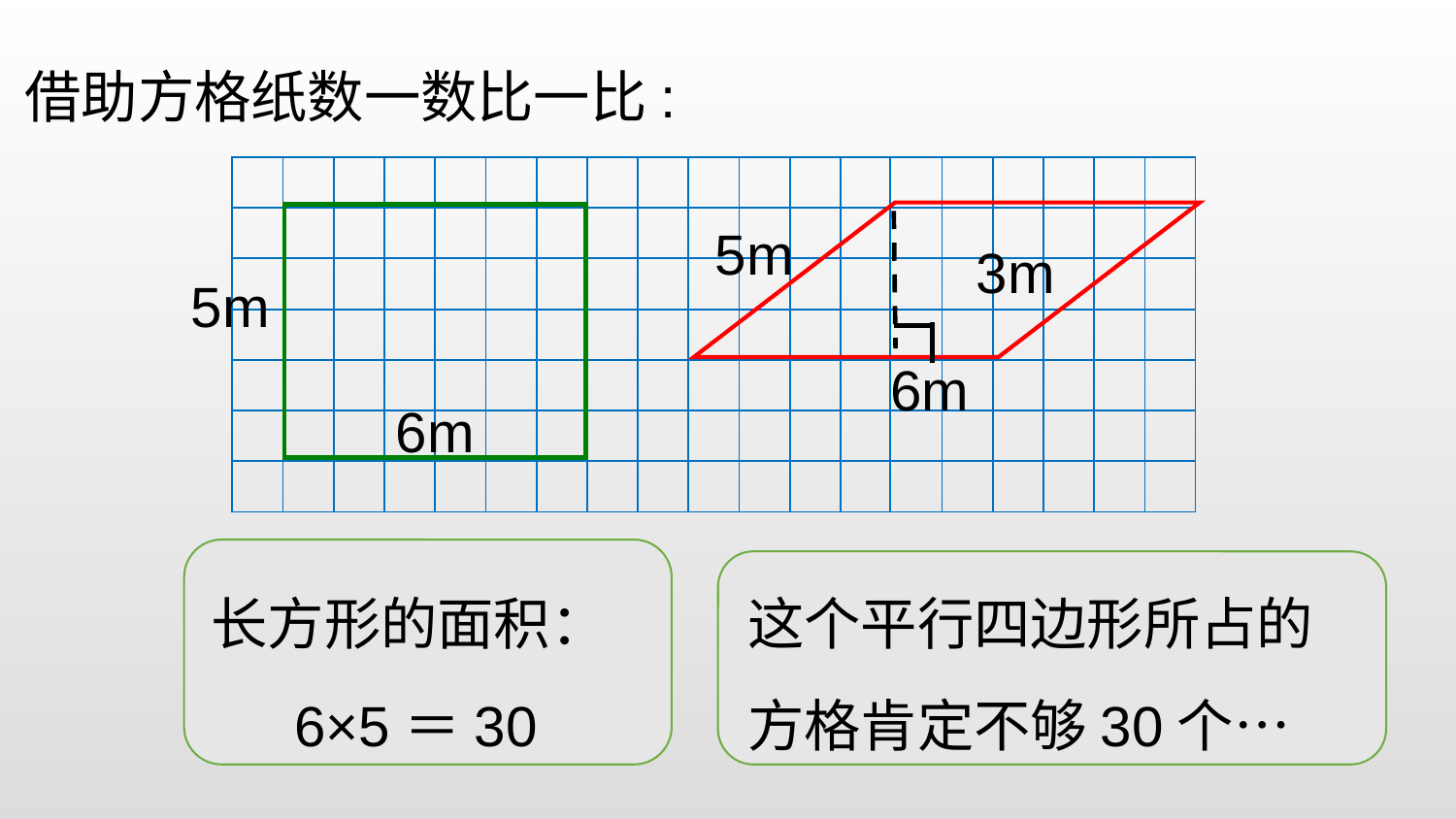

借助方格纸数一数比一比:
|  |  |  |  |  |  |  |  |  |  |  |  |  |  |  |  |  |  |  |
| --- | --- | --- | --- | --- | --- | --- | --- | --- | --- | --- | --- | --- | --- | --- | --- | --- | --- | --- |
|  |  |  |  |  |  |  |  |  |  |  |  |  |  |  |  |  |  |  |
|  |  |  |  |  |  |  |  |  |  |  |  |  |  |  |  |  |  |  |
|  |  |  |  |  |  |  |  |  |  |  |  |  |  |  |  |  |  |  |
|  |  |  |  |  |  |  |  |  |  |  |  |  |  |  |  |  |  |  |
|  |  |  |  |  |  |  |  |  |  |  |  |  |  |  |  |  |  |  |
|  |  |  |  |  |  |  |  |  |  |  |  |  |  |  |  |  |  |  |

5m
3m
5m
6m
6m

长方形的面积：6×5＝30
这个平行四边形所占的方格肯定不够30个……